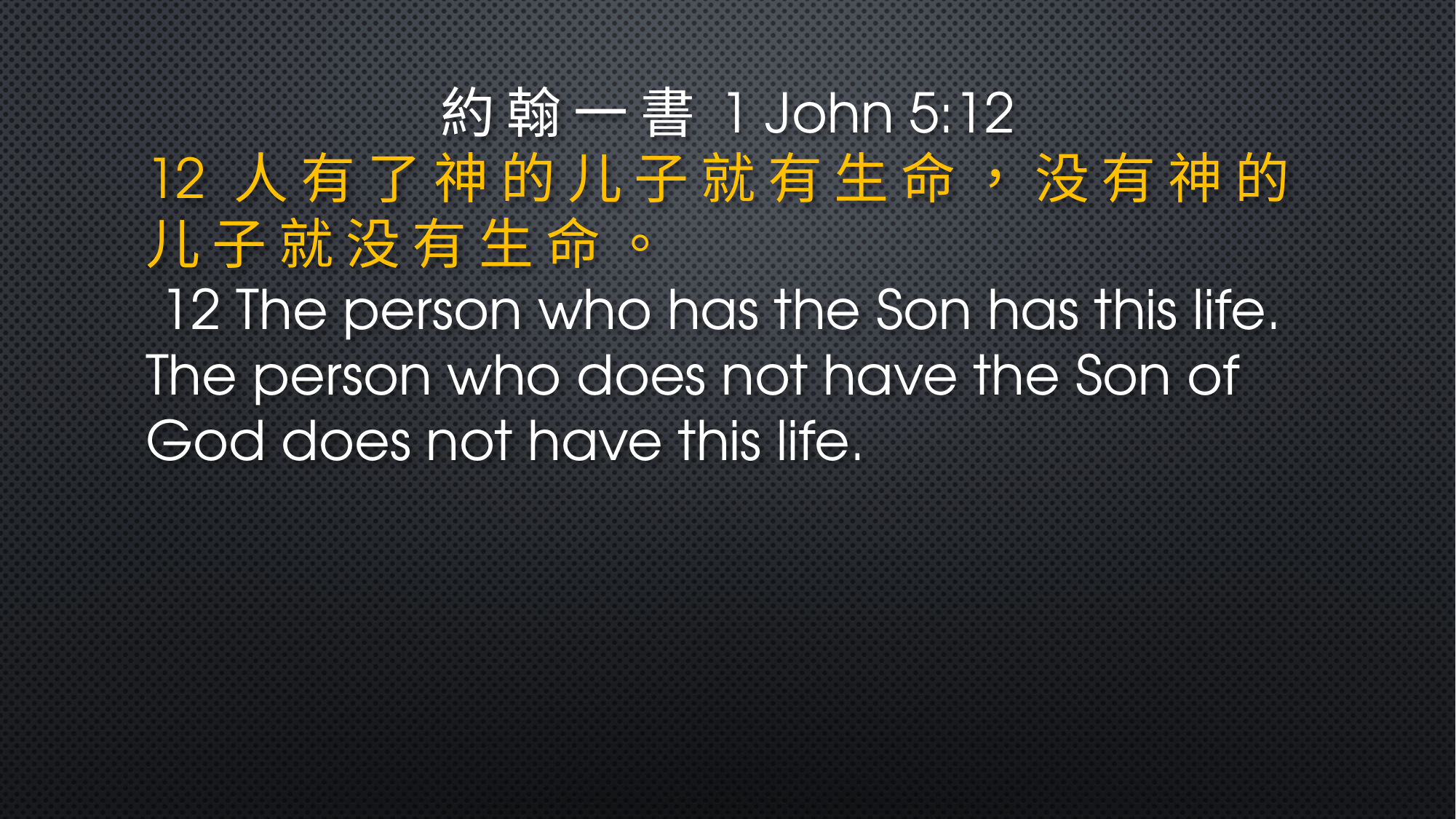

約 翰 一 書 1 John 5:12
12 人 有 了 神 的 儿 子 就 有 生 命 ， 没 有 神 的 儿 子 就 没 有 生 命 。
 12 The person who has the Son has this life. The person who does not have the Son of God does not have this life.